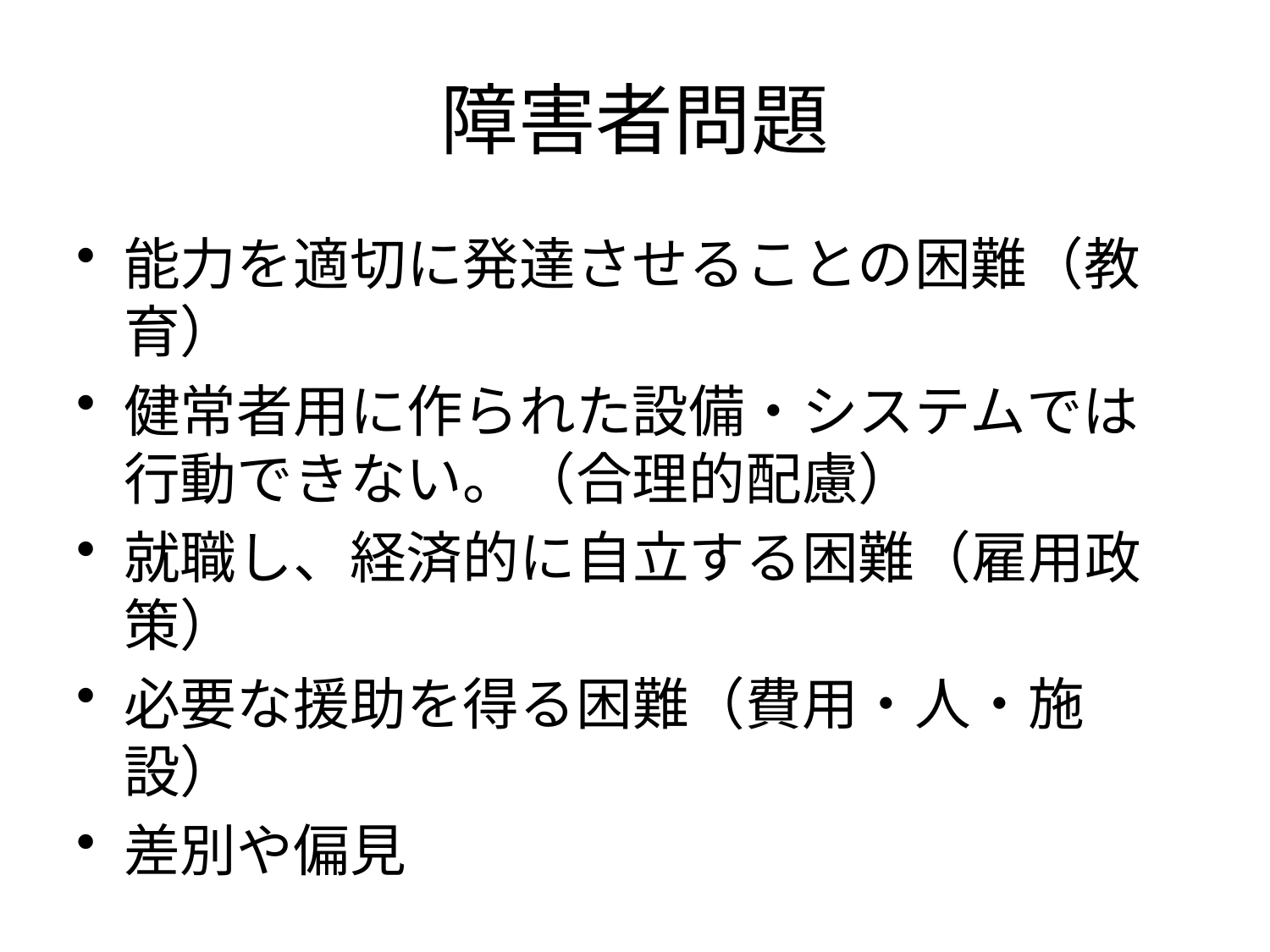

# 障害者問題
能力を適切に発達させることの困難（教育）
健常者用に作られた設備・システムでは行動できない。（合理的配慮）
就職し、経済的に自立する困難（雇用政策）
必要な援助を得る困難（費用・人・施設）
差別や偏見